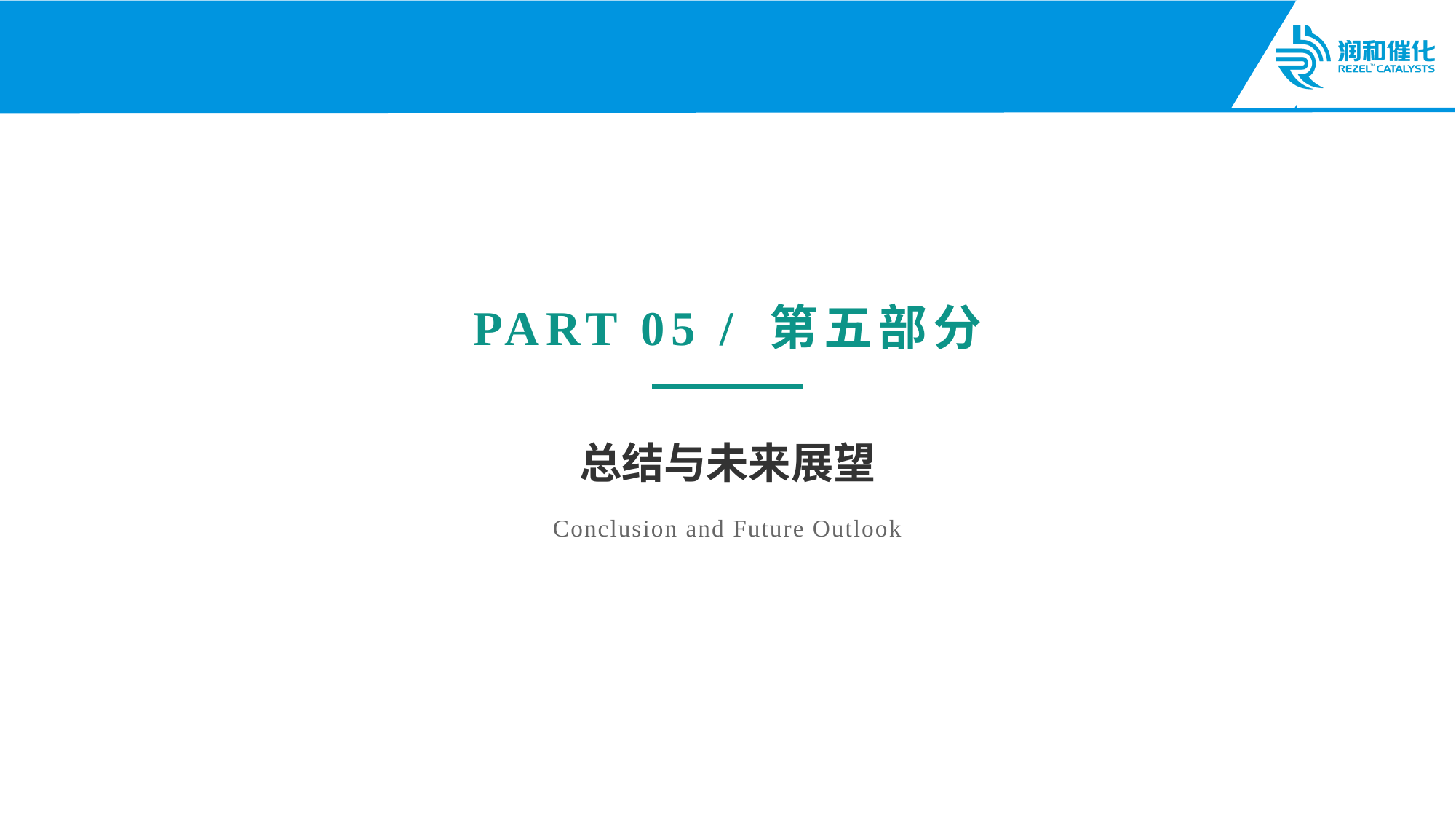

PART 05 / 第五部分
总结与未来展望
Conclusion and Future Outlook